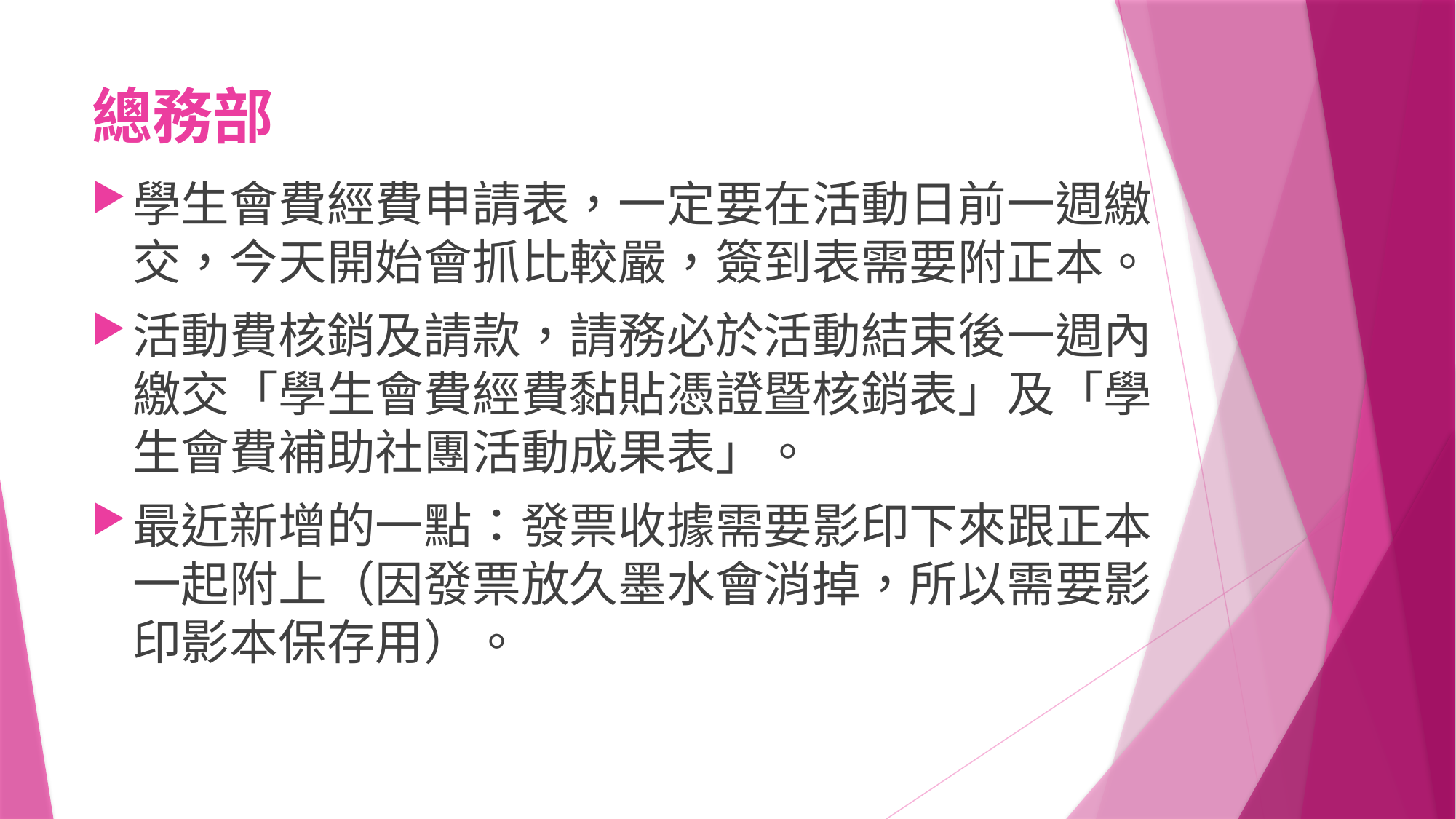

# 總務部
學生會費經費申請表，一定要在活動日前一週繳交，今天開始會抓比較嚴，簽到表需要附正本。
活動費核銷及請款，請務必於活動結束後一週內繳交「學生會費經費黏貼憑證暨核銷表」及「學生會費補助社團活動成果表」。
最近新增的一點：發票收據需要影印下來跟正本一起附上（因發票放久墨水會消掉，所以需要影印影本保存用）。